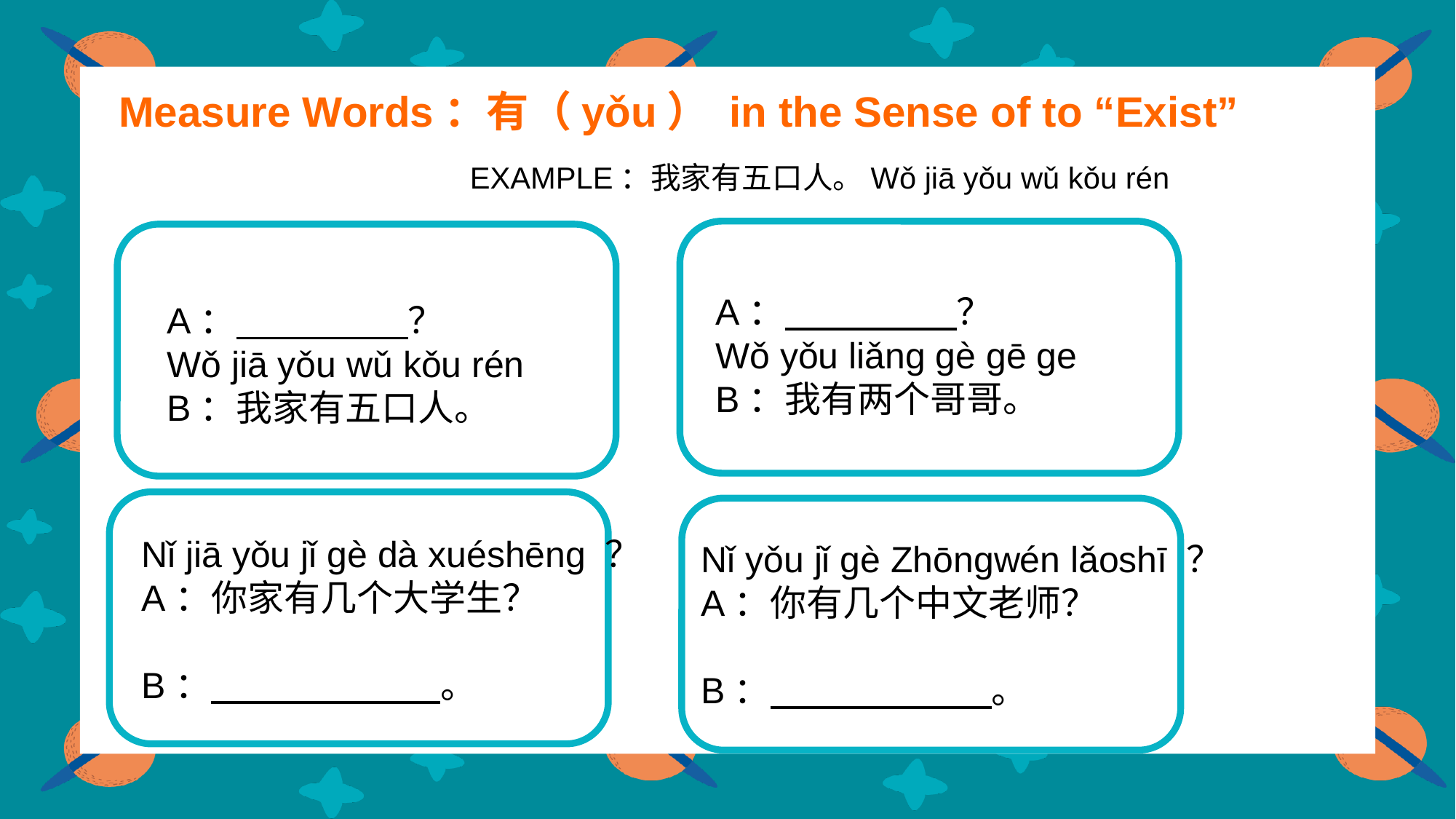

Measure Words：有（yǒu） in the Sense of to “Exist”
EXAMPLE：我家有五口人。Wǒ jiā yǒu wǔ kǒu rén

A：                     ？
Wǒ jiā yǒu wǔ kǒu rén
B：我家有五口人。
A：                     ？
Wǒ yǒu liǎng gè gē ge
B：我有两个哥哥。

Nǐ jiā yǒu jǐ gè dà xuéshēng ？
A：你家有几个大学生？

B：                            。
Nǐ yǒu jǐ gè Zhōngwén lǎoshī ？
A：你有几个中文老师？

B：                           。